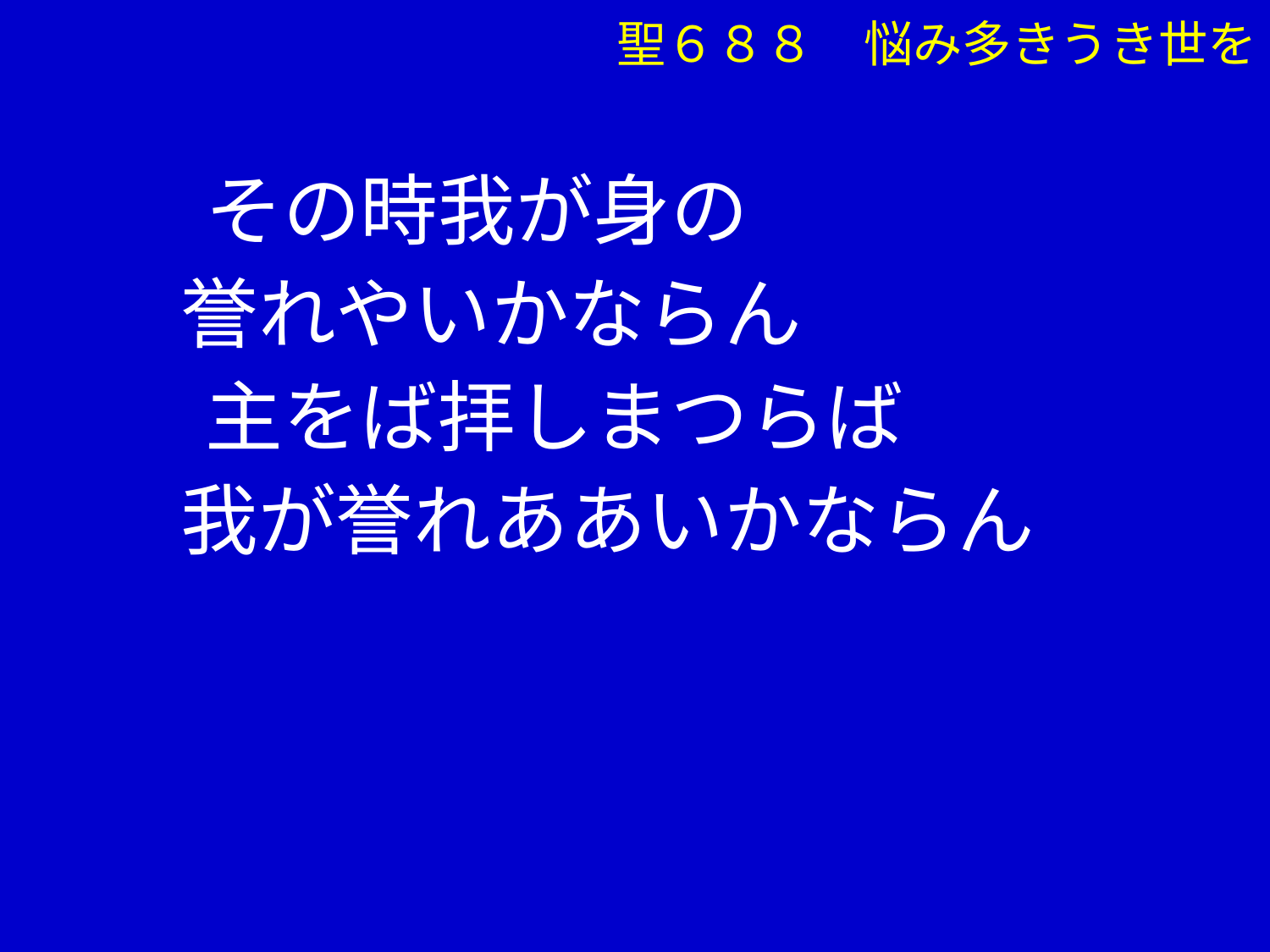

聖６８８　悩み多きうき世を
　 その時我が身の
   誉れやいかならん
　 主をば拝しまつらば
   我が誉れああいかならん